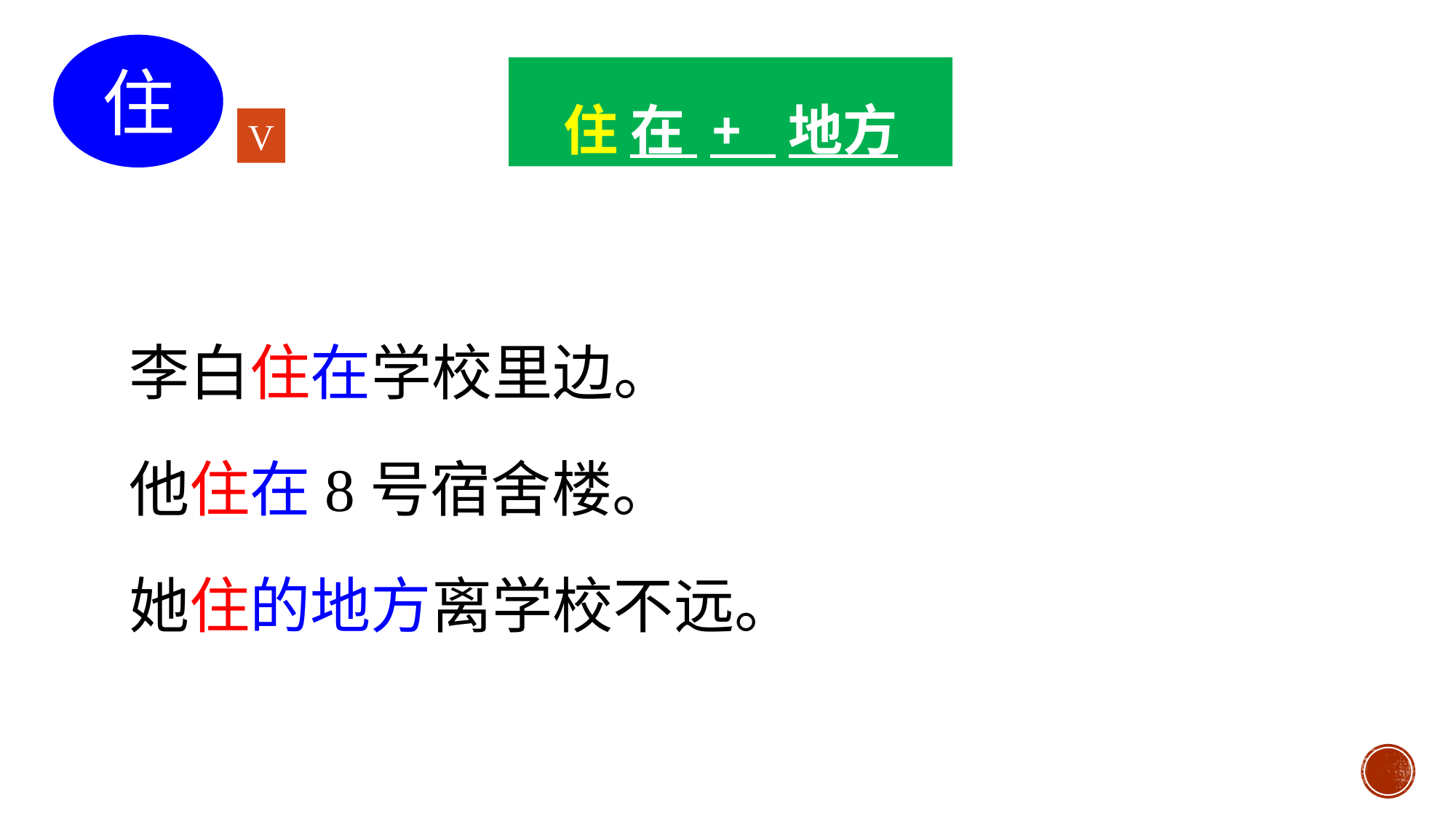

住
住 在 + 地方
V
李白住在学校里边。
他住在8号宿舍楼。
她住的地方离学校不远。